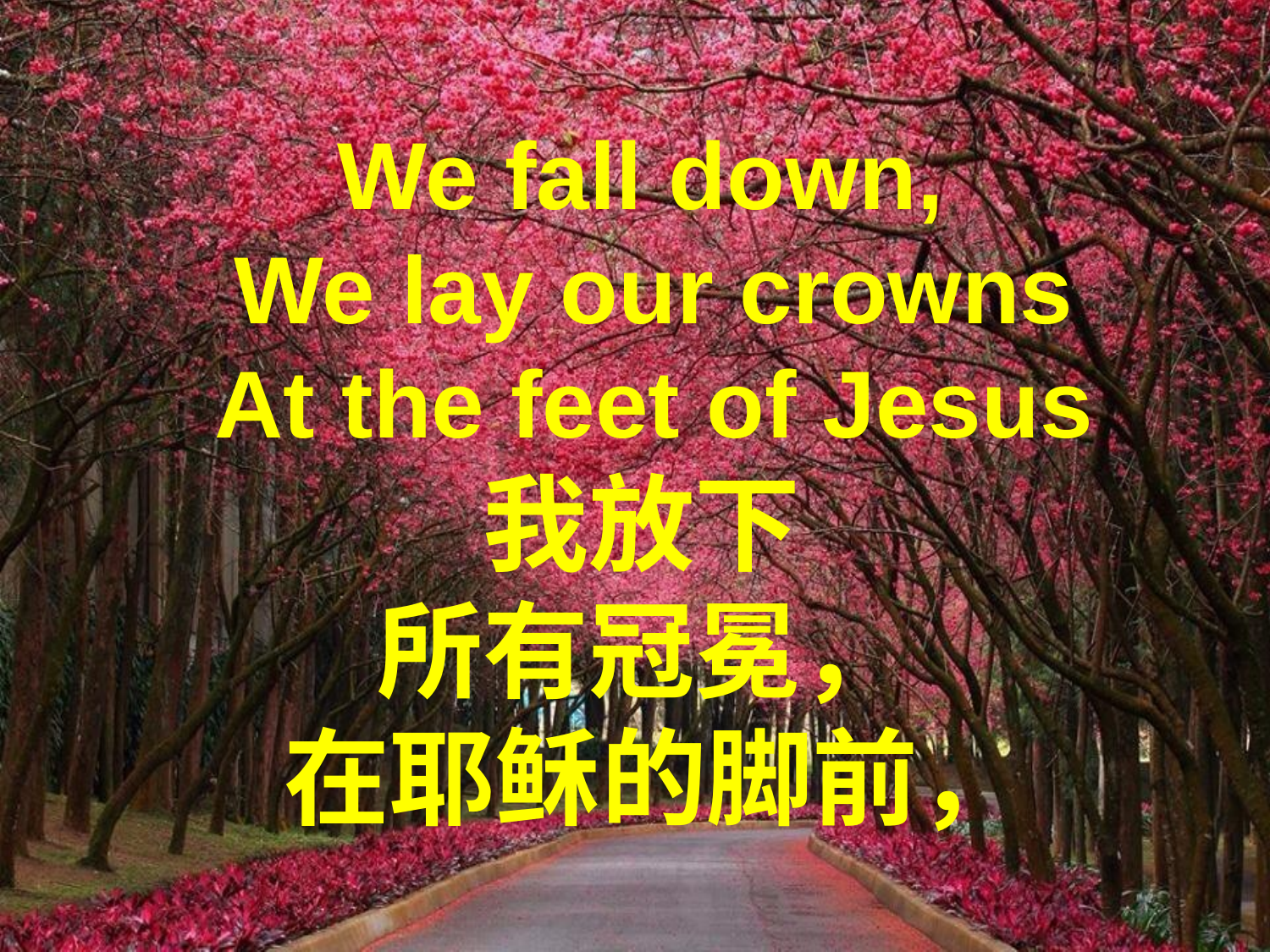

We fall down,
We lay our crowns
At the feet of Jesus
我放下
所有冠冕，
在耶稣的脚前，